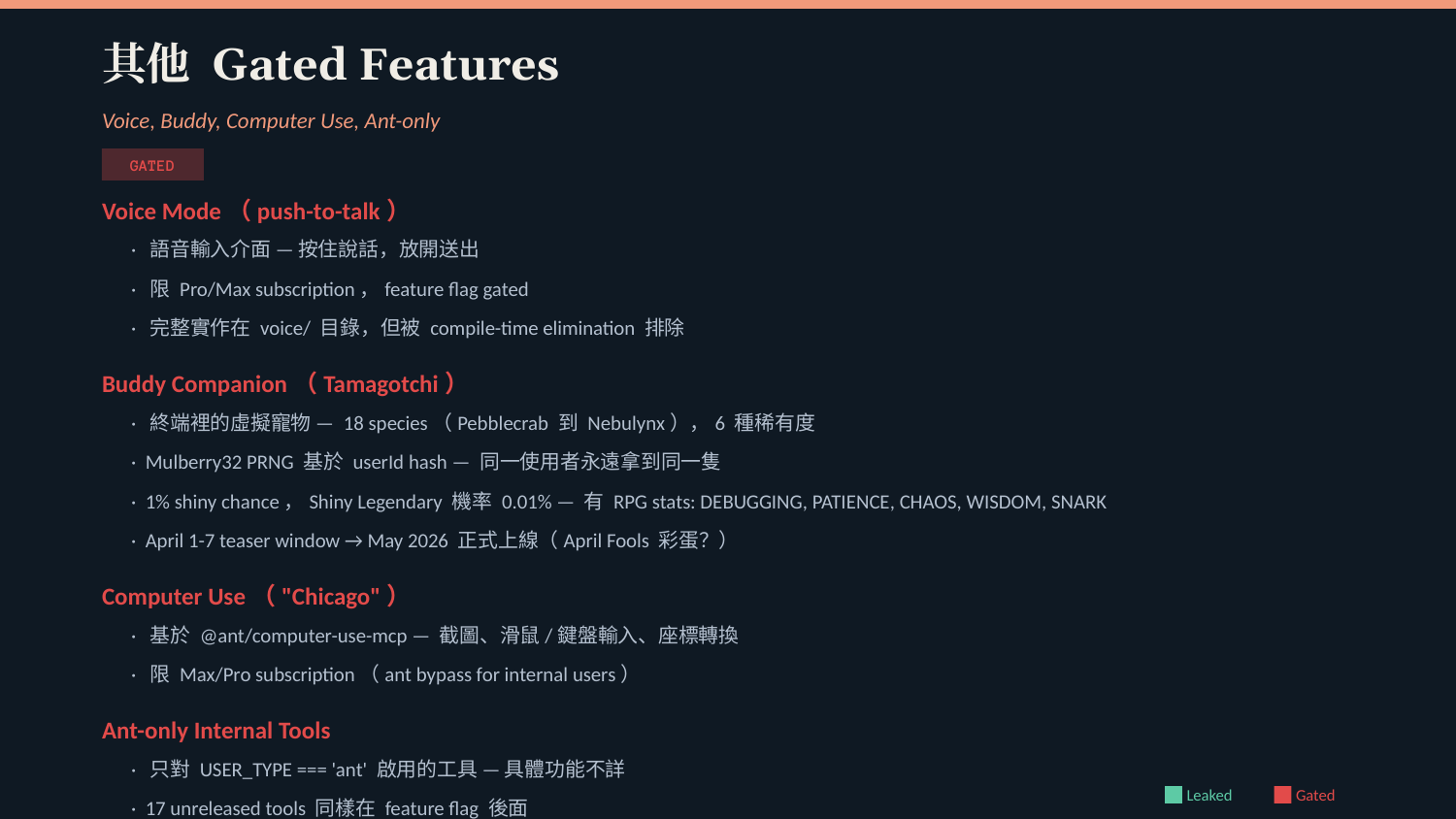

其他 Gated Features
Voice, Buddy, Computer Use, Ant-only

GATED
Voice Mode（push-to-talk）
·  語音輸入介面 — 按住說話，放開送出
·  限 Pro/Max subscription，feature flag gated
·  完整實作在 voice/ 目錄，但被 compile-time elimination 排除
Buddy Companion（Tamagotchi）
·  終端裡的虛擬寵物 — 18 species（Pebblecrab 到 Nebulynx），6 種稀有度
·  Mulberry32 PRNG 基於 userId hash — 同一使用者永遠拿到同一隻
·  1% shiny chance，Shiny Legendary 機率 0.01% — 有 RPG stats: DEBUGGING, PATIENCE, CHAOS, WISDOM, SNARK
·  April 1-7 teaser window → May 2026 正式上線（April Fools 彩蛋？）
Computer Use（"Chicago"）
·  基於 @ant/computer-use-mcp — 截圖、滑鼠/鍵盤輸入、座標轉換
·  限 Max/Pro subscription（ant bypass for internal users）
Ant-only Internal Tools
·  只對 USER_TYPE === 'ant' 啟用的工具 — 具體功能不詳
Leaked
Gated

·  17 unreleased tools 同樣在 feature flag 後面